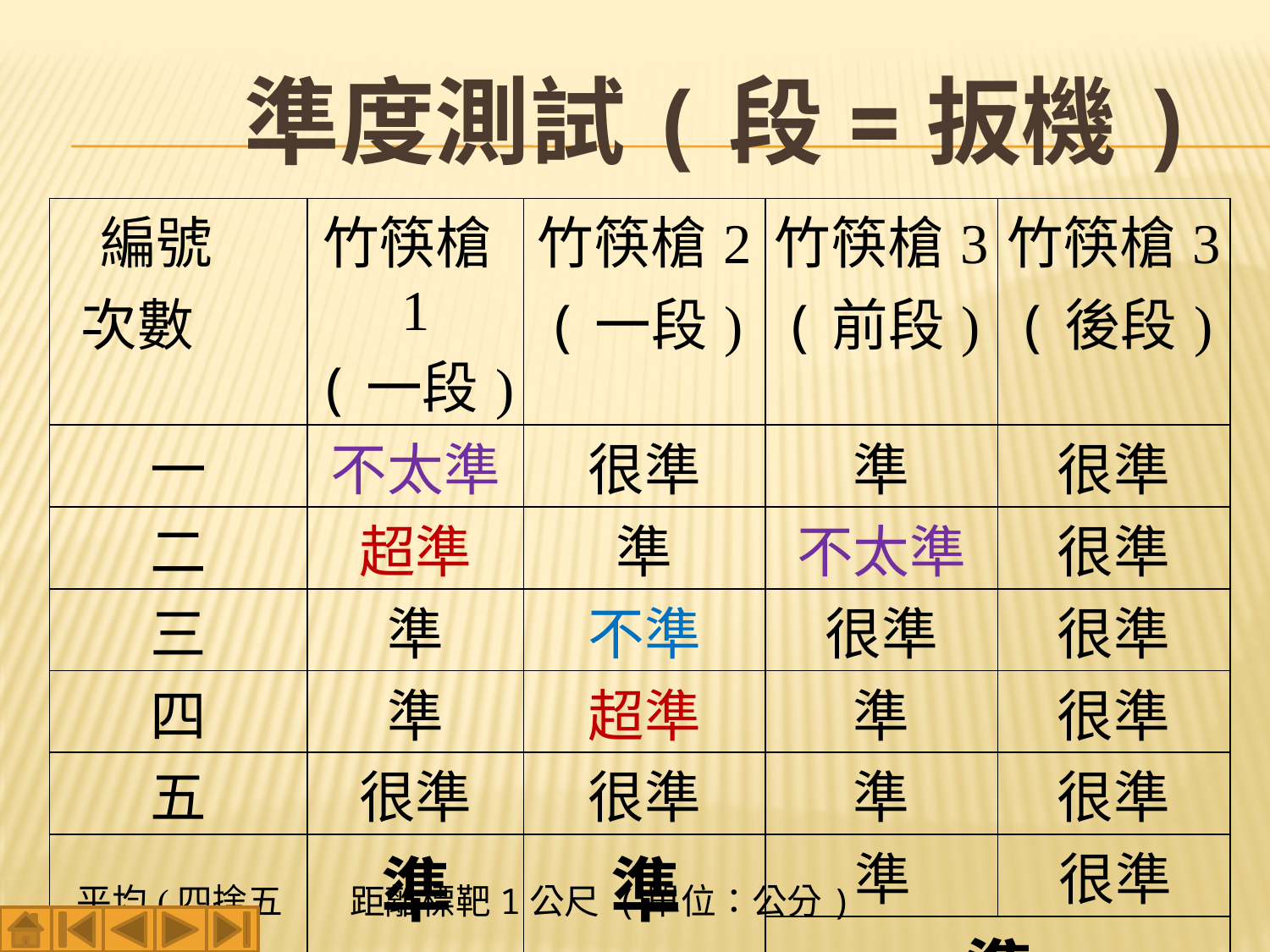

# 準度測試(段=扳機)
| 編號 次數 | 竹筷槍1 (一段) | 竹筷槍2 (一段) | 竹筷槍3 (前段) | 竹筷槍3 (後段) |
| --- | --- | --- | --- | --- |
| 一 | 不太準 | 很準 | 準 | 很準 |
| 二 | 超準 | 準 | 不太準 | 很準 |
| 三 | 準 | 不準 | 很準 | 很準 |
| 四 | 準 | 超準 | 準 | 很準 |
| 五 | 很準 | 很準 | 準 | 很準 |
| 平均(四捨五入) | 準 | 準 | 準 | 很準 |
|  |  |  | 準 |  |
                                          距離標靶1公尺 (單位：公分)